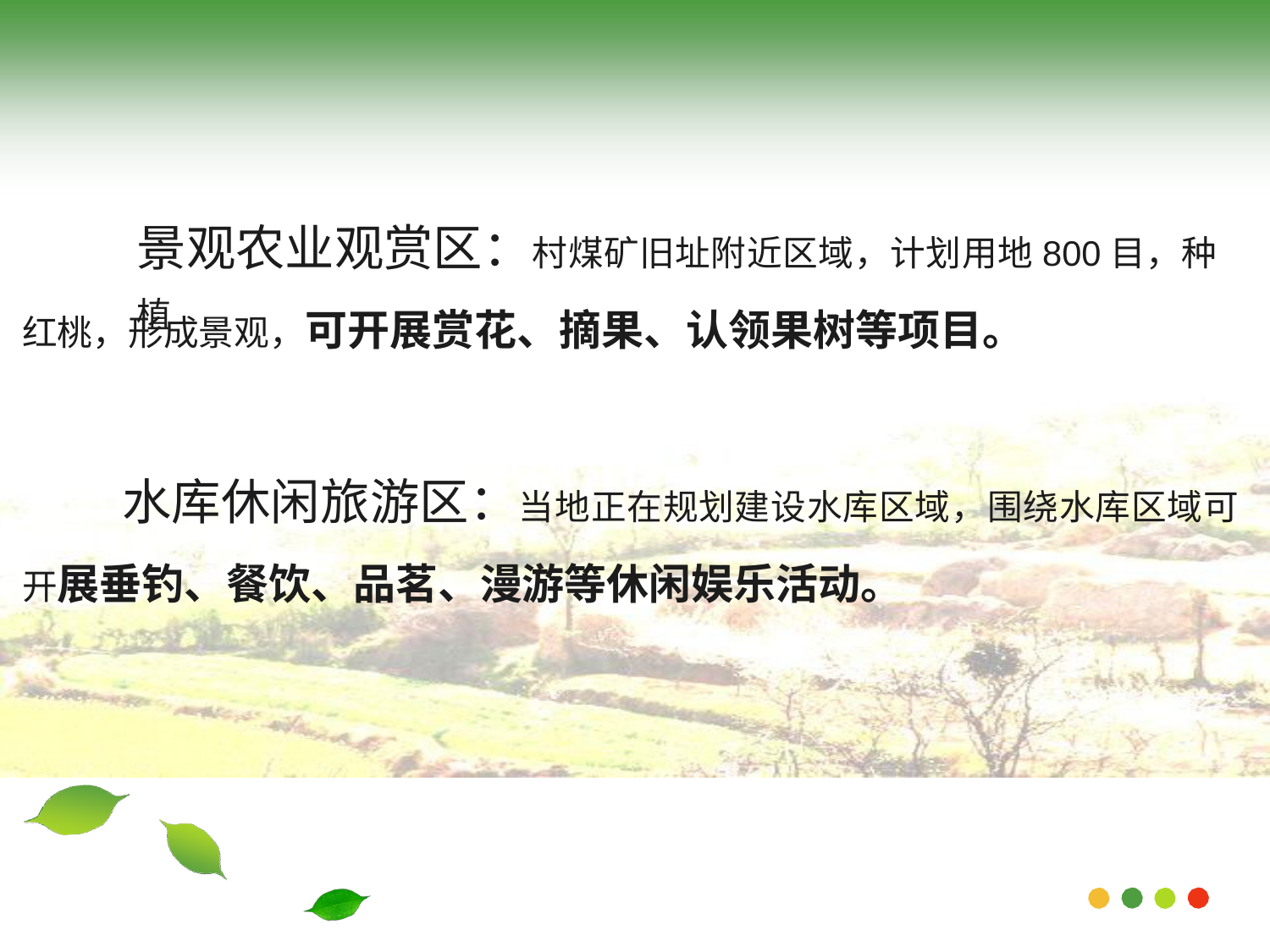

景观农业观赏区：村煤矿旧址附近区域，计划用地800目，种植
红桃，形成景观，可开展赏花、摘果、认领果树等项目。

水库休闲旅游区：当地正在规划建设水库区域，围绕水库区域可

开展垂钓、餐饮、品茗、漫游等休闲娱乐活动。